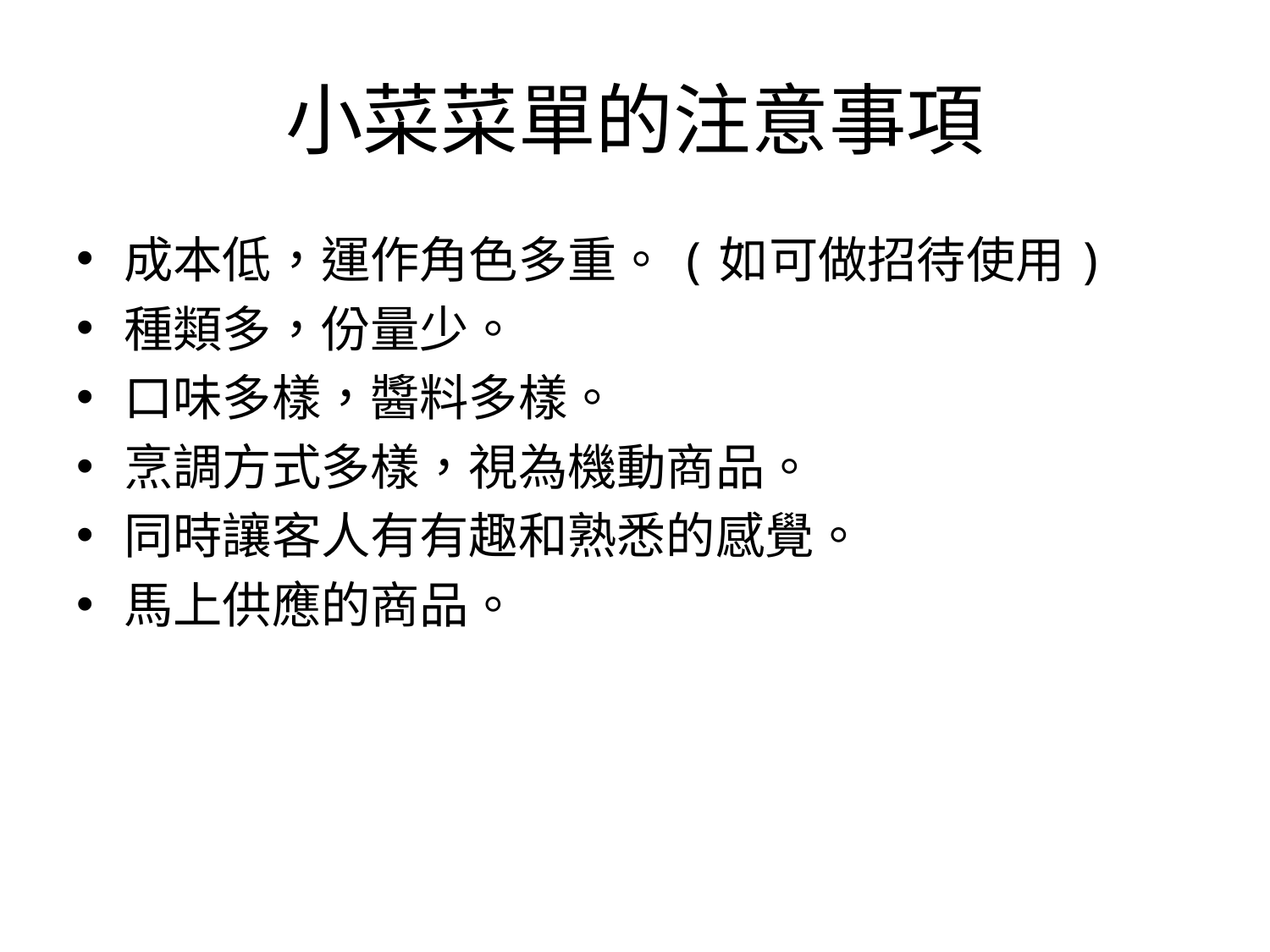

# 小菜菜單的注意事項
成本低，運作角色多重。(如可做招待使用)
種類多，份量少。
口味多樣，醬料多樣。
烹調方式多樣，視為機動商品。
同時讓客人有有趣和熟悉的感覺。
馬上供應的商品。